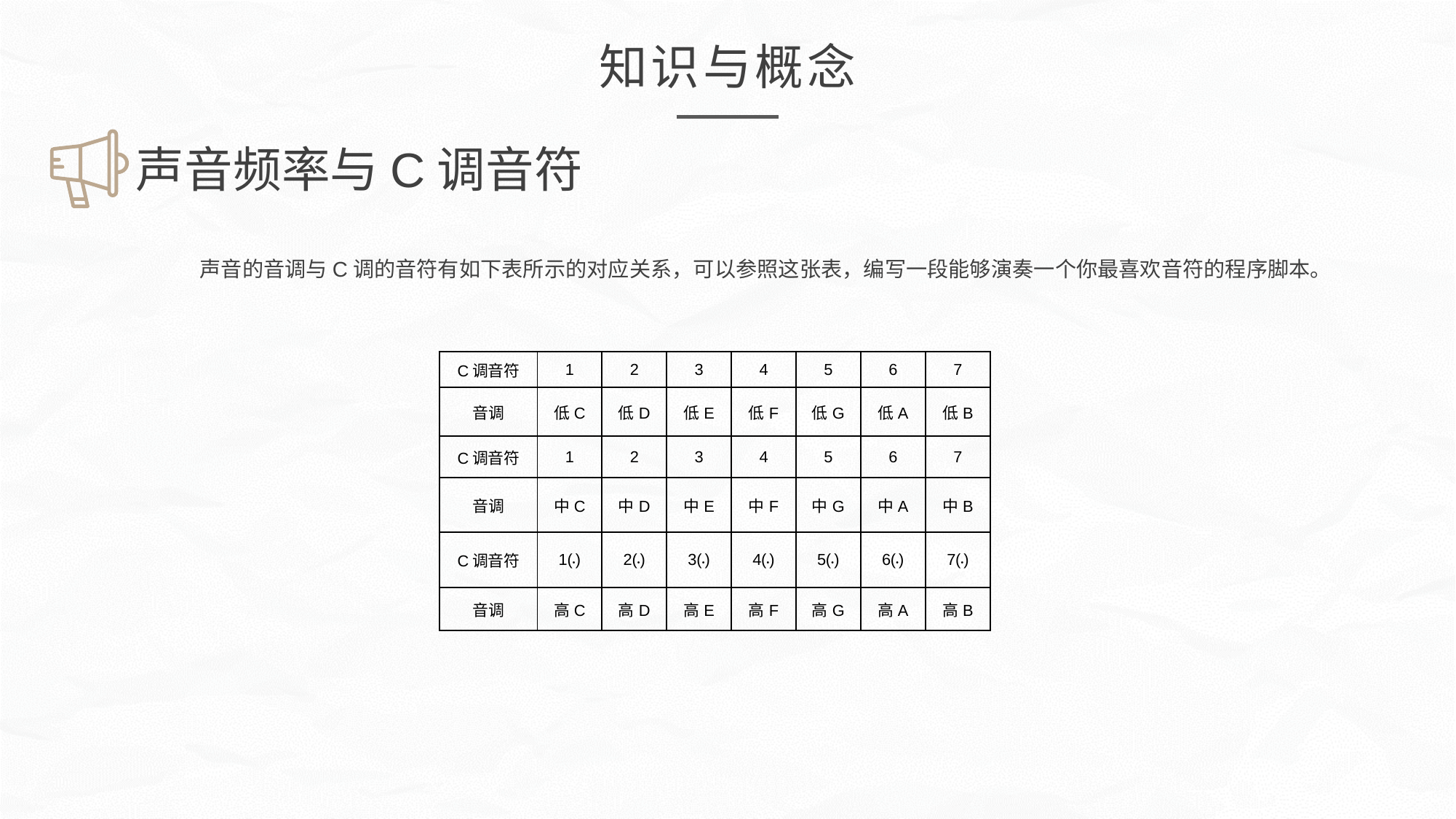

知识与概念

声音频率与C调音符
声音的音调与C调的音符有如下表所示的对应关系，可以参照这张表，编写一段能够演奏一个你最喜欢音符的程序脚本。
| C调音符 | 1 | 2 | 3 | 4 | 5 | 6 | 7 |
| --- | --- | --- | --- | --- | --- | --- | --- |
| 音调 | 低C | 低D | 低E | 低F | 低G | 低A | 低B |
| C调音符 | 1 | 2 | 3 | 4 | 5 | 6 | 7 |
| 音调 | 中C | 中D | 中E | 中F | 中G | 中A | 中B |
| C调音符 | 1(•) | 2(•) | 3(•) | 4(•) | 5(•) | 6(•) | 7(•) |
| 音调 | 高C | 高D | 高E | 高F | 高G | 高A | 高B |